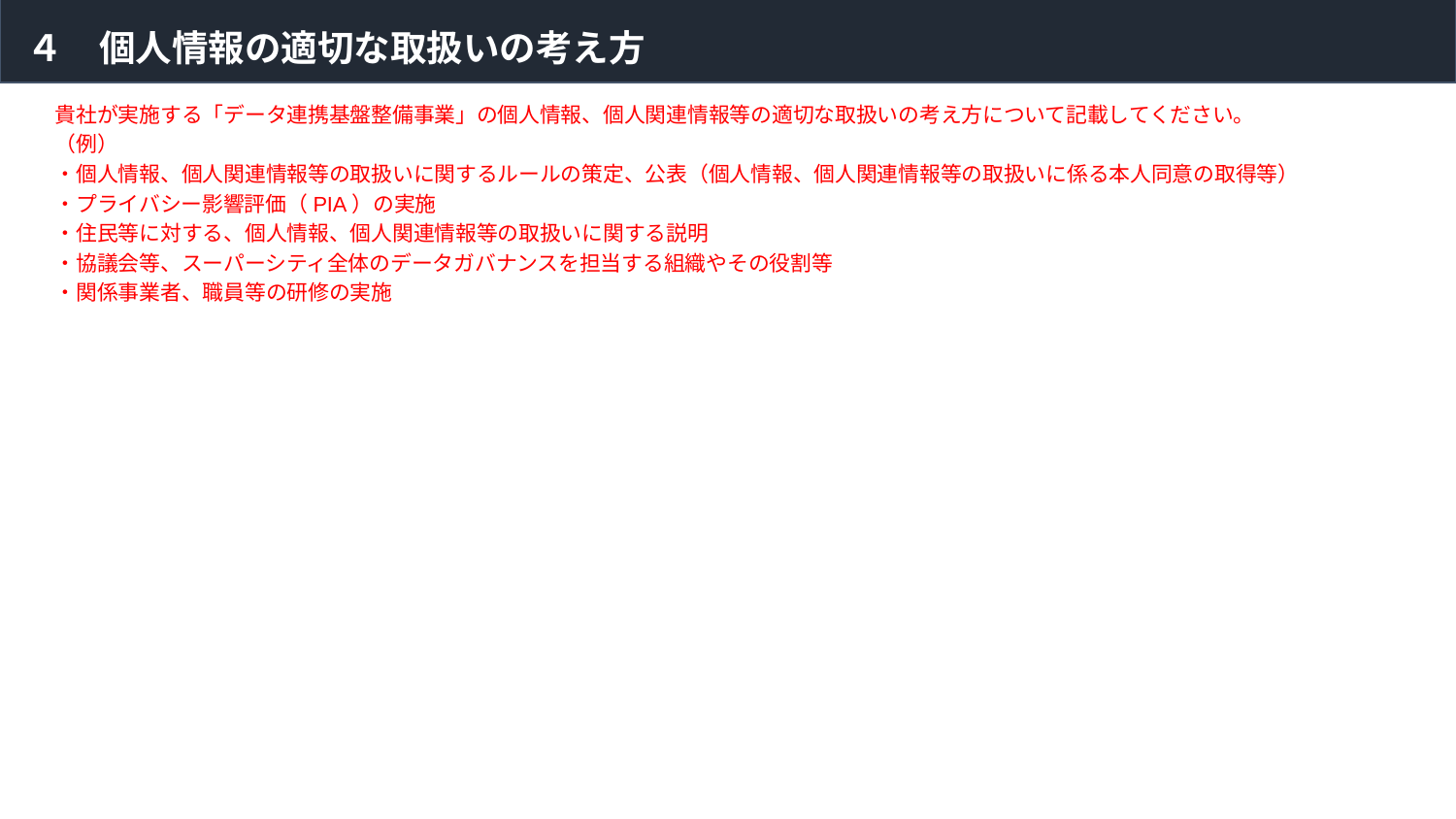

４　個人情報の適切な取扱いの考え方
貴社が実施する「データ連携基盤整備事業」の個人情報、個人関連情報等の適切な取扱いの考え方について記載してください。
（例）
・個人情報、個人関連情報等の取扱いに関するルールの策定、公表（個人情報、個人関連情報等の取扱いに係る本人同意の取得等）
・プライバシー影響評価（PIA）の実施
・住民等に対する、個人情報、個人関連情報等の取扱いに関する説明
・協議会等、スーパーシティ全体のデータガバナンスを担当する組織やその役割等
・関係事業者、職員等の研修の実施